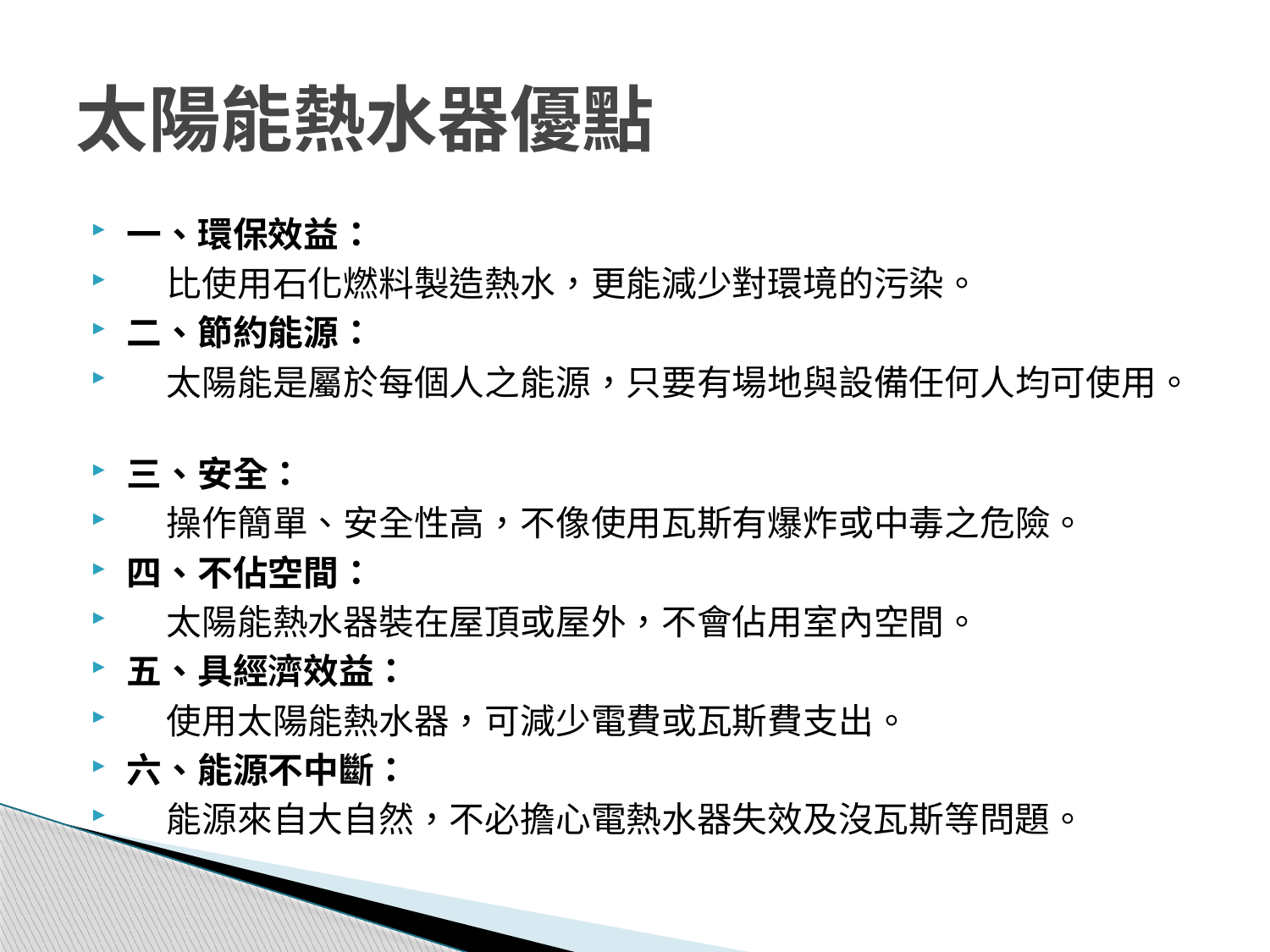

# 太陽能熱水器優點
一、環保效益：
    比使用石化燃料製造熱水，更能減少對環境的污染。
二、節約能源：
    太陽能是屬於每個人之能源，只要有場地與設備任何人均可使用。
三、安全：
    操作簡單、安全性高，不像使用瓦斯有爆炸或中毒之危險。
四、不佔空間：
    太陽能熱水器裝在屋頂或屋外，不會佔用室內空間。
五、具經濟效益：
    使用太陽能熱水器，可減少電費或瓦斯費支出。
六、能源不中斷：
    能源來自大自然，不必擔心電熱水器失效及沒瓦斯等問題。